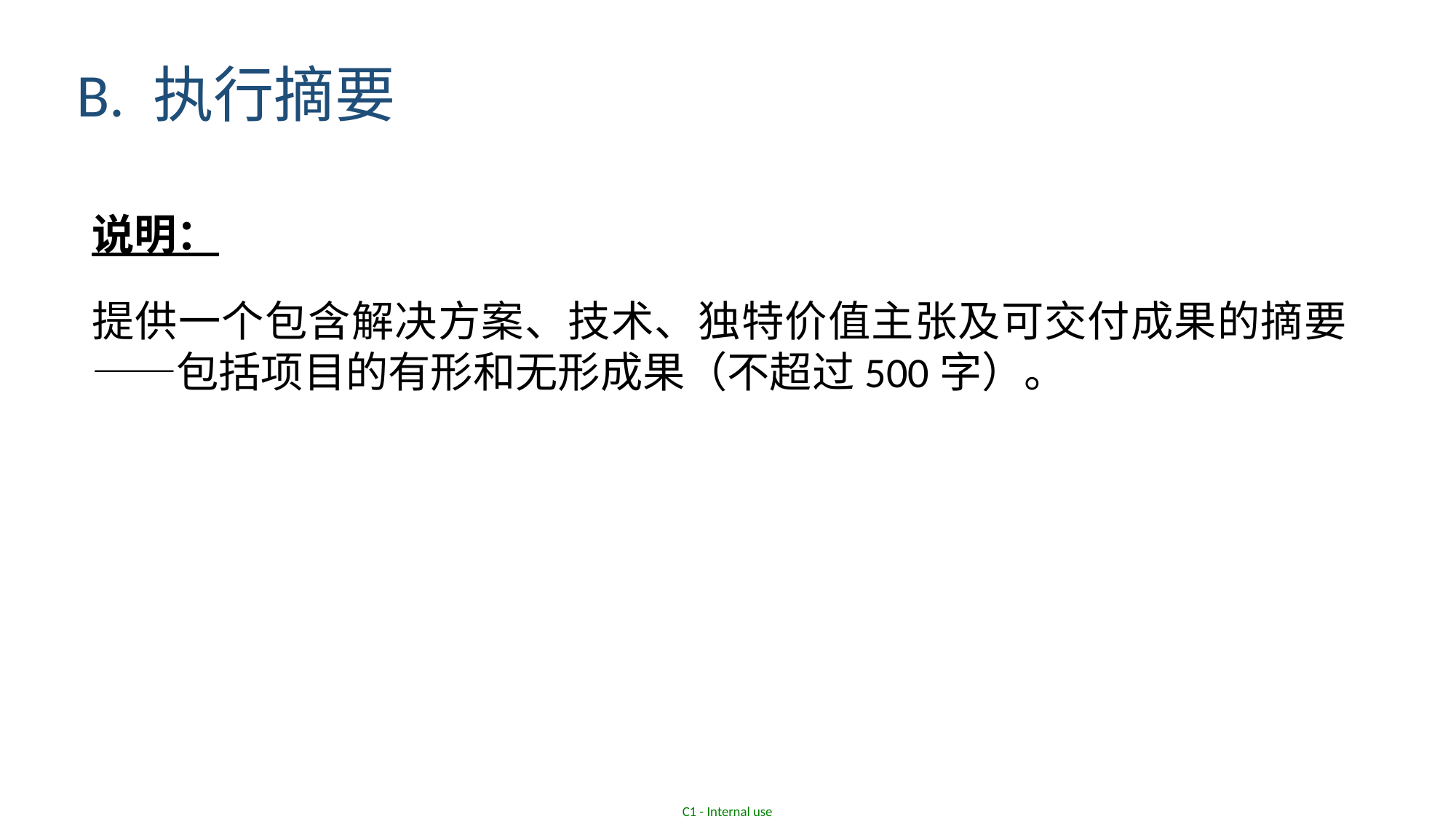

# B. 执行摘要
说明：
提供一个包含解决方案、技术、独特价值主张及可交付成果的摘要——包括项目的有形和无形成果（不超过500字）。